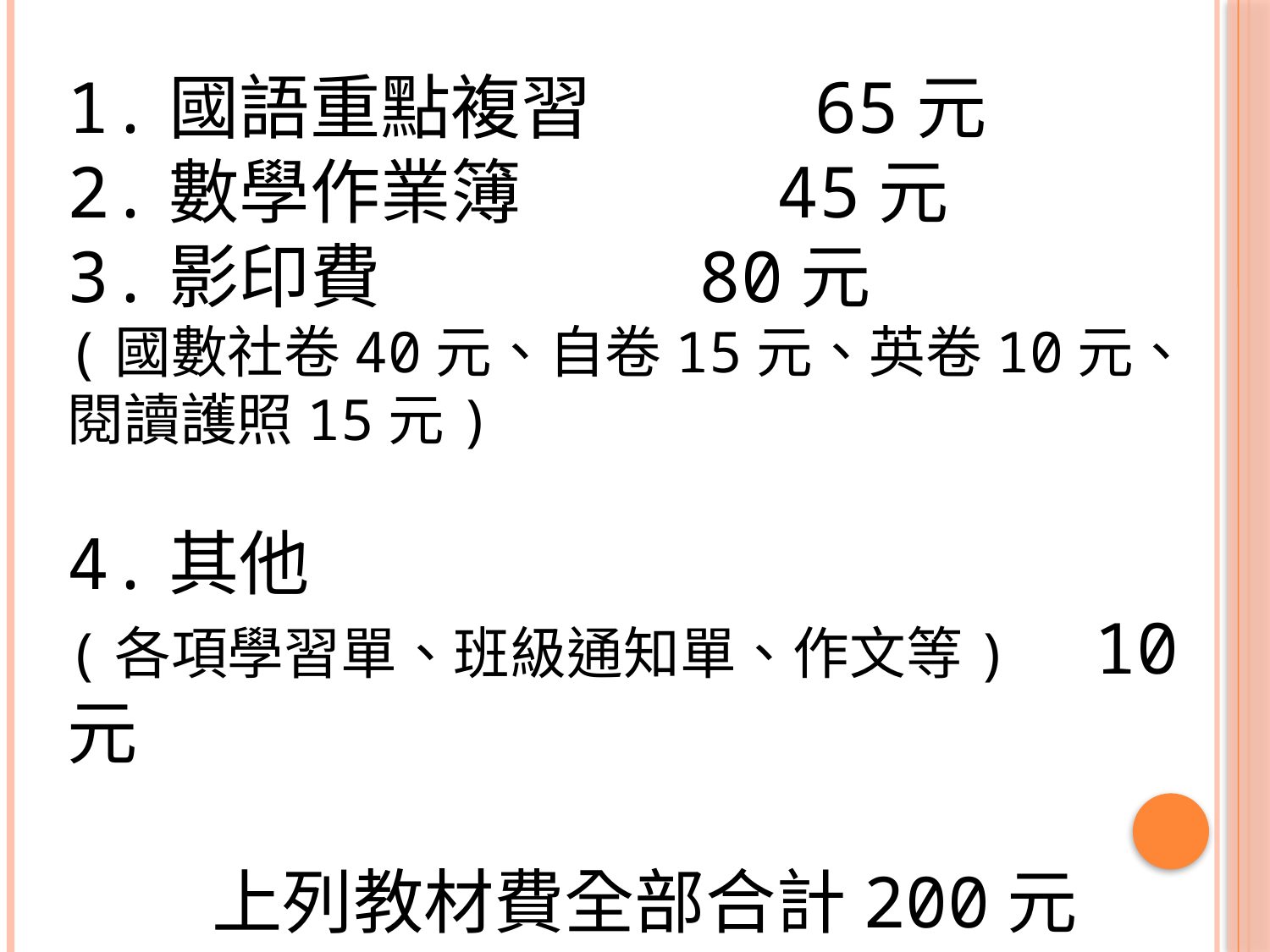

1.國語重點複習             65元
2.數學作業簿               45元
3.影印費                   80元
(國數社卷40元、自卷15元、英卷10元、閱讀護照15元)
4.其他
(各項學習單、班級通知單、作文等)  10元

上列教材費全部合計200元